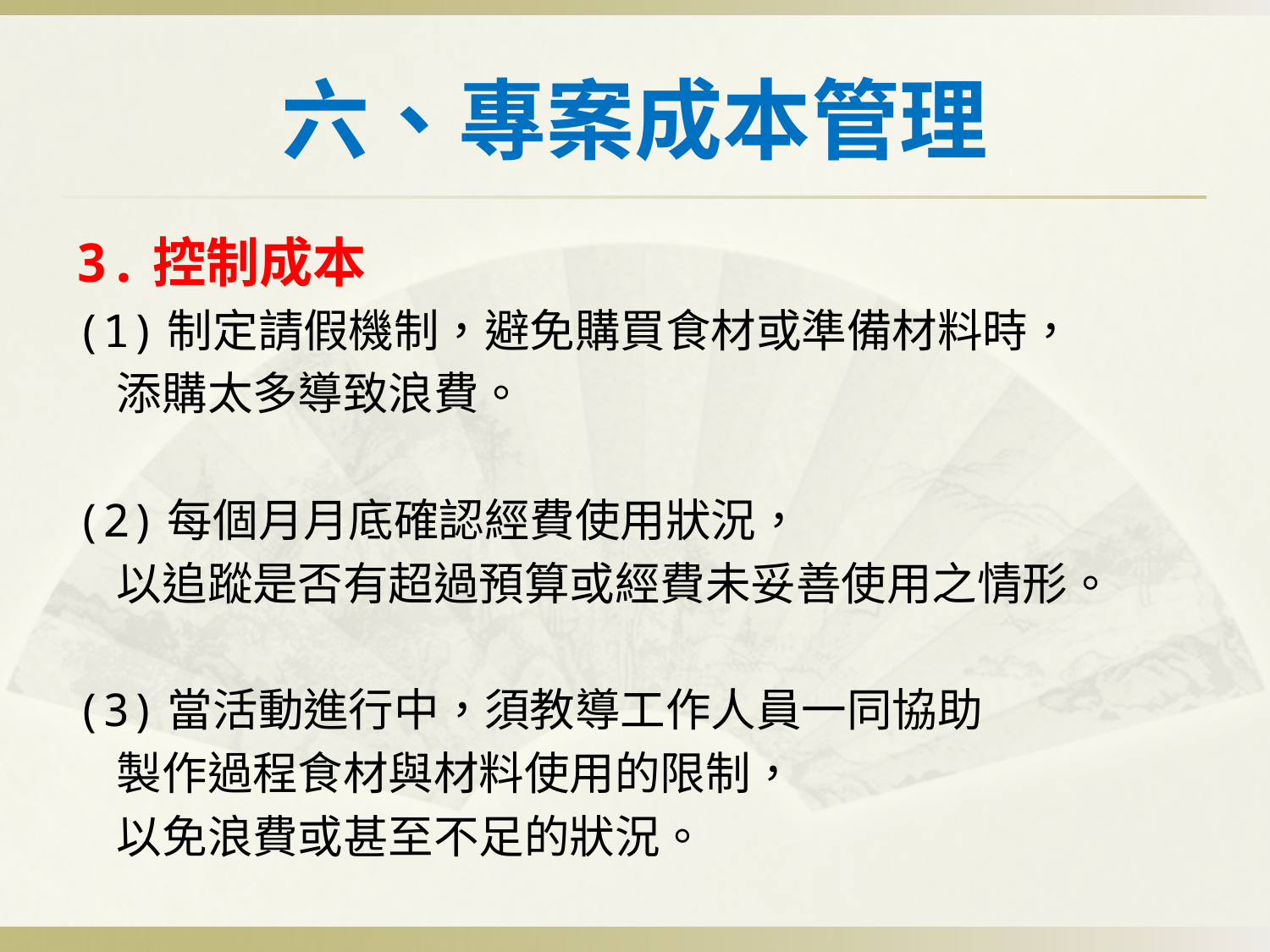

# 六、專案成本管理
3.控制成本
(1)制定請假機制，避免購買食材或準備材料時，
   添購太多導致浪費。

(2)每個月月底確認經費使用狀況，
   以追蹤是否有超過預算或經費未妥善使用之情形。

(3)當活動進行中，須教導工作人員一同協助
   製作過程食材與材料使用的限制，
   以免浪費或甚至不足的狀況。